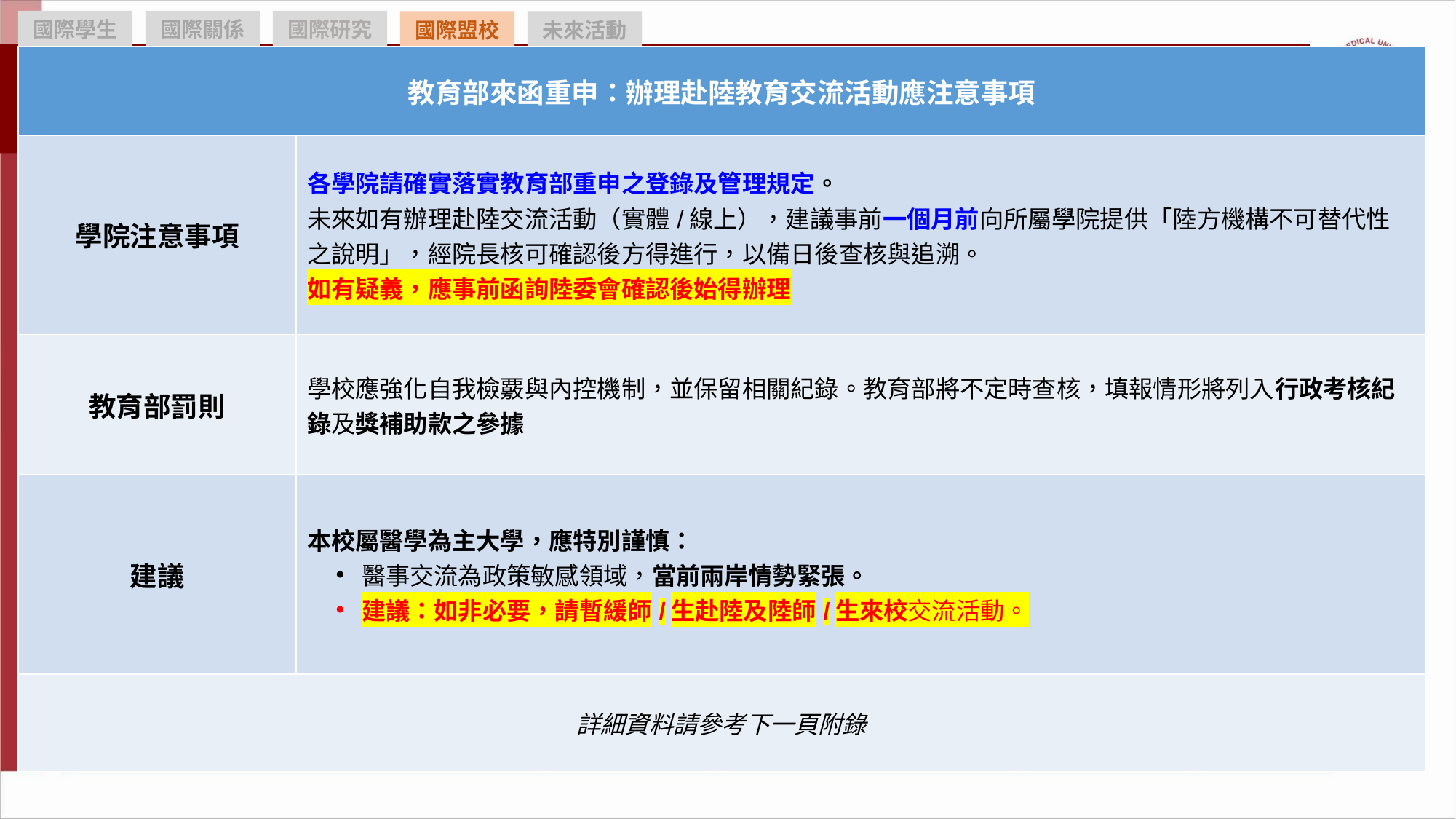

國際學生
國際關係
國際研究
國際盟校
未來活動

| 教育部來函重申：辦理赴陸教育交流活動應注意事項 |  |
| --- | --- |
| 學院注意事項 | 各學院請確實落實教育部重申之登錄及管理規定。 未來如有辦理赴陸交流活動（實體/線上），建議事前一個月前向所屬學院提供「陸方機構不可替代性之說明」，經院長核可確認後方得進行，以備日後查核與追溯。 如有疑義，應事前函詢陸委會確認後始得辦理 |
| 教育部罰則 | 學校應強化自我檢覈與內控機制，並保留相關紀錄。教育部將不定時查核，填報情形將列入行政考核紀錄及獎補助款之參據 |
| 建議 | 本校屬醫學為主大學，應特別謹慎： 醫事交流為政策敏感領域，當前兩岸情勢緊張。 建議：如非必要，請暫緩師/生赴陸及陸師/生來校交流活動。 |
| 詳細資料請參考下一頁附錄 |  |
#